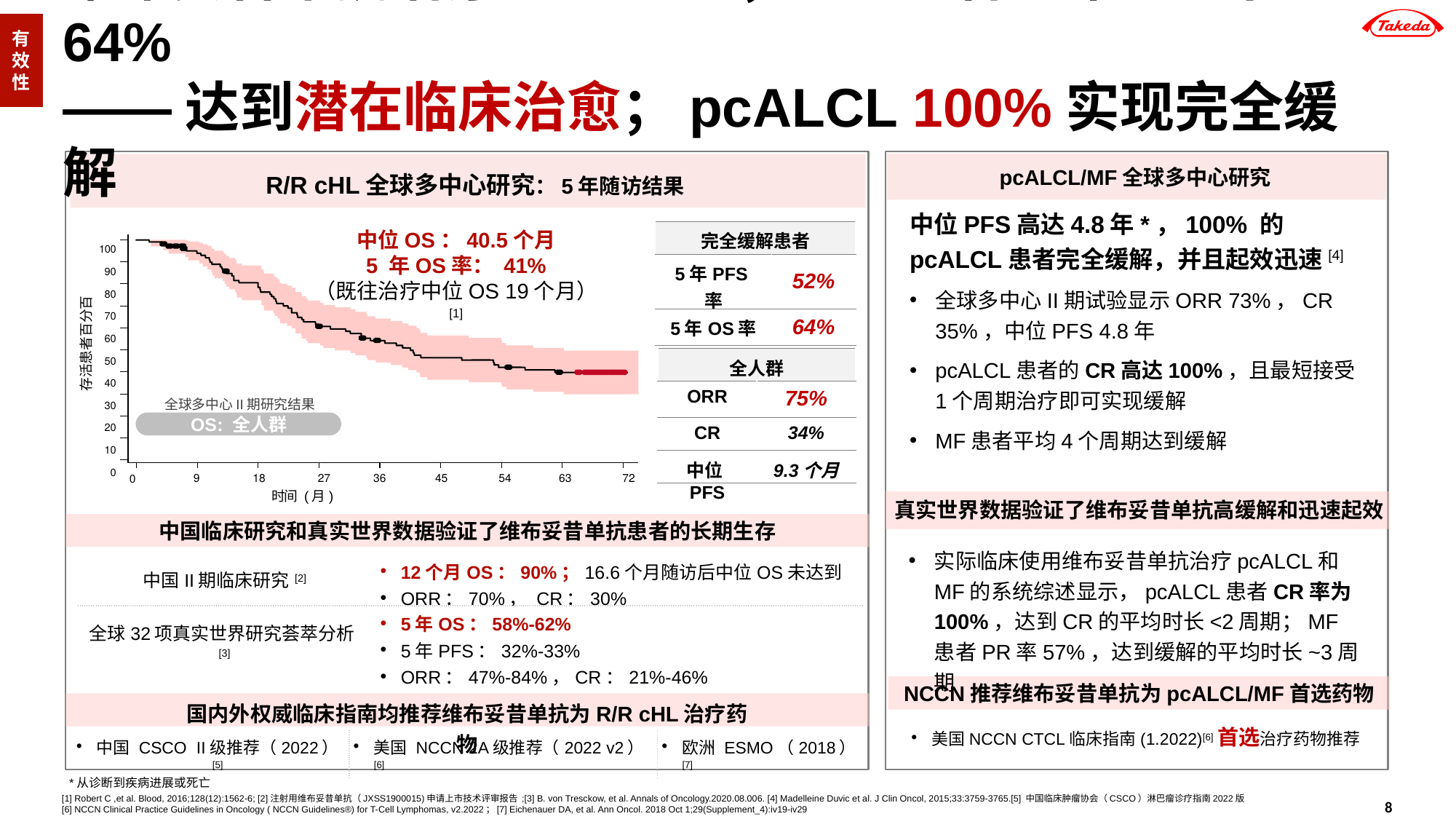

有效性

# 维布妥昔单抗治疗R/R cHL，CR患者5年OS率 64% ——达到潜在临床治愈；pcALCL 100%实现完全缓解

R/R cHL全球多中心研究：5年随访结果
pcALCL/MF全球多中心研究
中位PFS高达4.8年*，100% 的pcALCL患者完全缓解，并且起效迅速[4]
全球多中心II期试验显示ORR 73%，CR 35%，中位PFS 4.8年
pcALCL患者的CR高达100%，且最短接受1个周期治疗即可实现缓解
MF患者平均4个周期达到缓解
中位OS：40.5个月
5 年OS率： 41%
（既往治疗中位OS 19个月） [1]
全球多中心II期研究结果
| 完全缓解患者 |  |
| --- | --- |
| 5年PFS率 | 52% |
| 5年OS率 | 64% |
100
90
80
70
60
50
40
30
20
10
0

存活患者百分百

 9	          18    	          27	       36	      45                54	             63                72
       时间 (月)
0
| 全人群 |  |
| --- | --- |
| ORR | 75% |
| CR | 34% |
| 中位PFS | 9.3个月 |
OS: 全人群
真实世界数据验证了维布妥昔单抗高缓解和迅速起效

中国临床研究和真实世界数据验证了维布妥昔单抗患者的长期生存

实际临床使用维布妥昔单抗治疗pcALCL和MF的系统综述显示，pcALCL患者CR率为100%，达到CR的平均时长<2周期；MF患者PR率57%，达到缓解的平均时长~3周期
| 中国II期临床研究[2] | 12个月OS：90%；16.6个月随访后中位OS未达到 ORR：70%， CR：30% |
| --- | --- |
| 全球32项真实世界研究荟萃分析[3] | 5年OS：58%-62% 5年PFS：32%-33% ORR：47%-84%，CR：21%-46% |
NCCN推荐维布妥昔单抗为pcALCL/MF首选药物

国内外权威临床指南均推荐维布妥昔单抗为R/R cHL治疗药物

美国NCCN CTCL临床指南(1.2022)[6]首选治疗药物推荐
| 中国 CSCO II级推荐（2022） [5] | 美国 NCCN 2A级推荐（2022 v2） [6] | 欧洲 ESMO（2018） [7] |
| --- | --- | --- |
*从诊断到疾病进展或死亡
[1] Robert C ,et al. Blood, 2016;128(12):1562-6; [2]注射用维布妥昔单抗（JXSS1900015)申请上市技术评审报告 ;[3] B. von Tresckow, et al. Annals of Oncology.2020.08.006. [4] Madelleine Duvic et al. J Clin Oncol, 2015;33:3759-3765.[5] 中国临床肿瘤协会（CSCO）淋巴瘤诊疗指南2022版
[6] NCCN Clinical Practice Guidelines in Oncology ( NCCN Guidelines®) for T-Cell Lymphomas, v2.2022；[7] Eichenauer DA, et al. Ann Oncol. 2018 Oct 1;29(Supplement_4):iv19-iv29